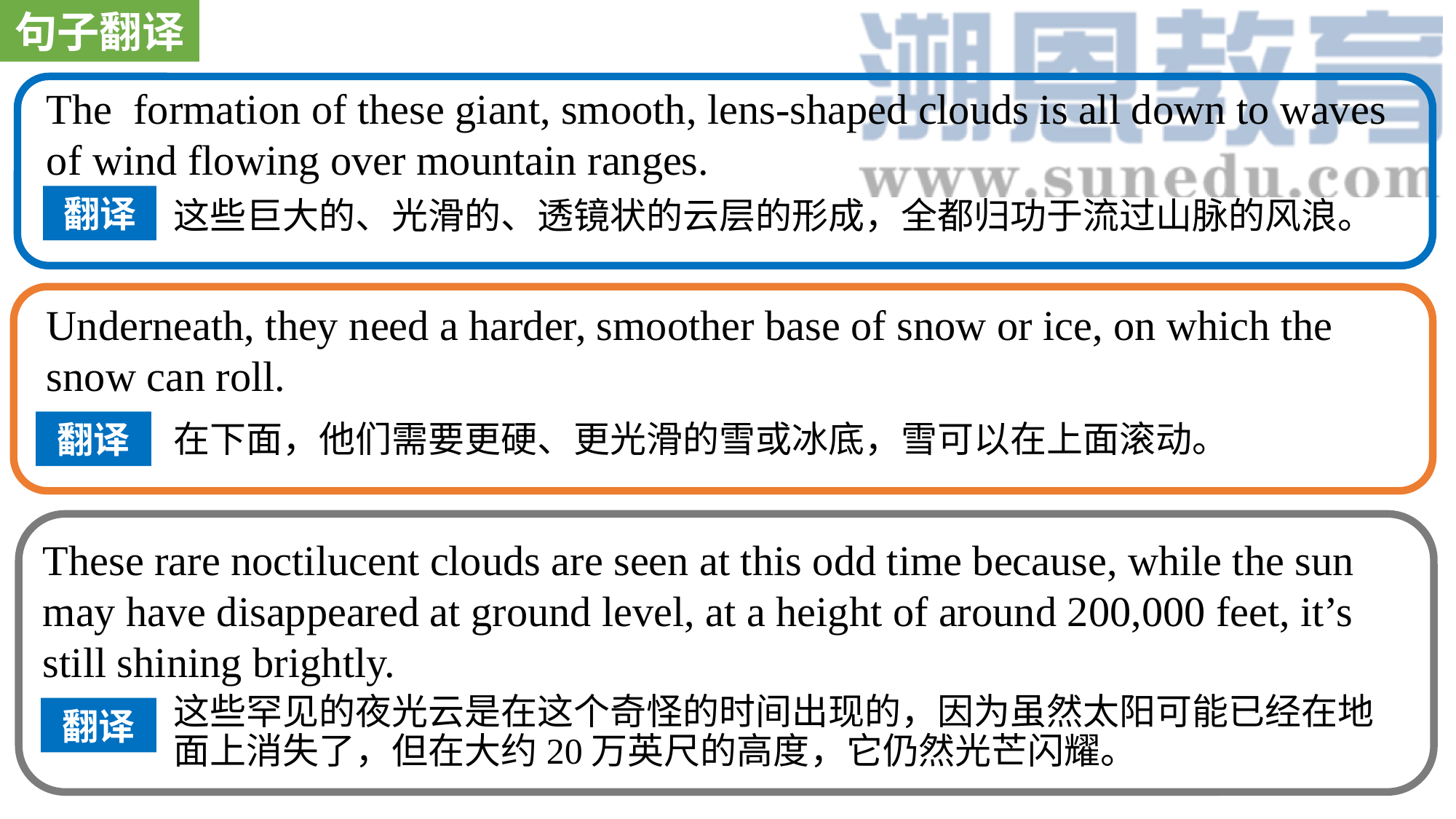

句子翻译
The  formation of these giant, smooth, lens-shaped clouds is all down to waves of wind flowing over mountain ranges.

翻译
这些巨大的、光滑的、透镜状的云层的形成，全都归功于流过山脉的风浪。

Underneath, they need a harder, smoother base of snow or ice, on which the snow can roll.
翻译
在下面，他们需要更硬、更光滑的雪或冰底，雪可以在上面滚动。
These rare noctilucent clouds are seen at this odd time because, while the sun may have disappeared at ground level, at a height of around 200,000 feet, it’s still shining brightly.
这些罕见的夜光云是在这个奇怪的时间出现的，因为虽然太阳可能已经在地面上消失了，但在大约20万英尺的高度，它仍然光芒闪耀。
翻译